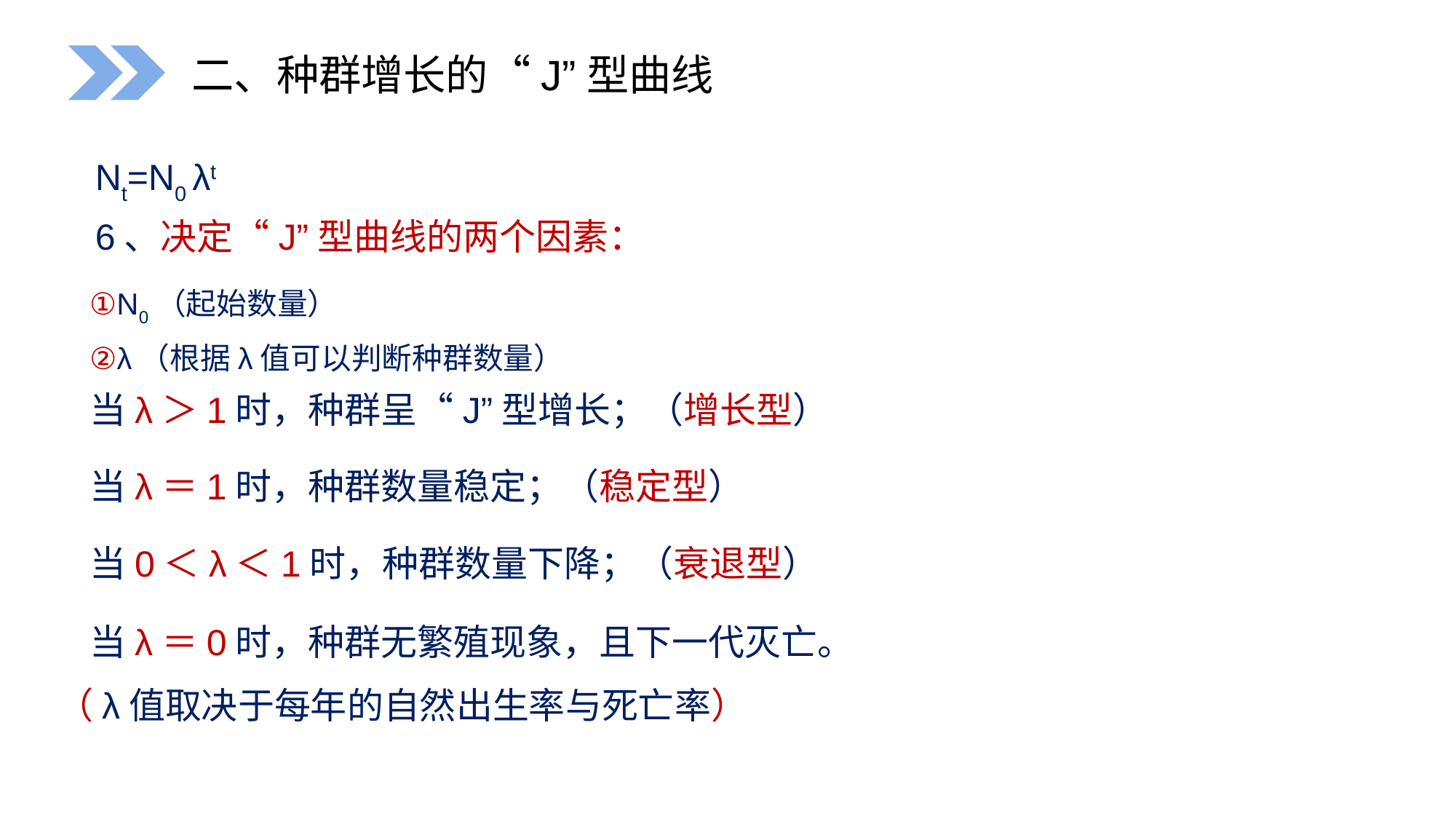

二、种群增长的“J”型曲线
Nt=N0 λt
6、决定“J”型曲线的两个因素：
①N0（起始数量）
②λ（根据λ值可以判断种群数量）
当λ＞1时，种群呈“J”型增长；（增长型）
当λ＝1时，种群数量稳定；（稳定型）
当0＜λ＜1时，种群数量下降；（衰退型）
当λ＝0时，种群无繁殖现象，且下一代灭亡。
（λ值取决于每年的自然出生率与死亡率）